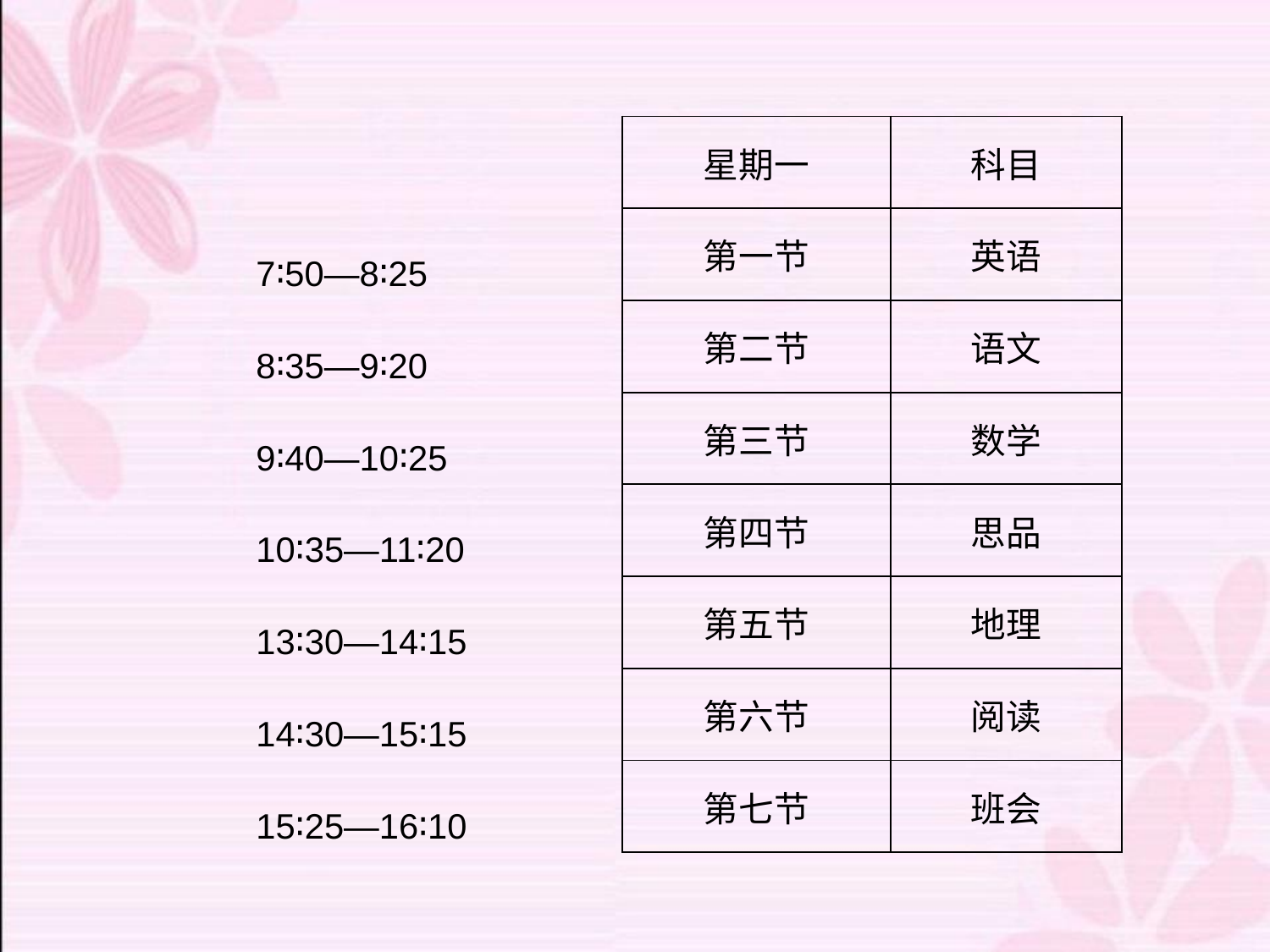

|  | 星期一 | 科目 |
| --- | --- | --- |
| 7∶50—8∶25 | 第一节 | 英语 |
| 8∶35—9∶20 | 第二节 | 语文 |
| 9∶40—10∶25 | 第三节 | 数学 |
| 10∶35—11∶20 | 第四节 | 思品 |
| 13∶30—14∶15 | 第五节 | 地理 |
| 14∶30—15∶15 | 第六节 | 阅读 |
| 15∶25—16∶10 | 第七节 | 班会 |